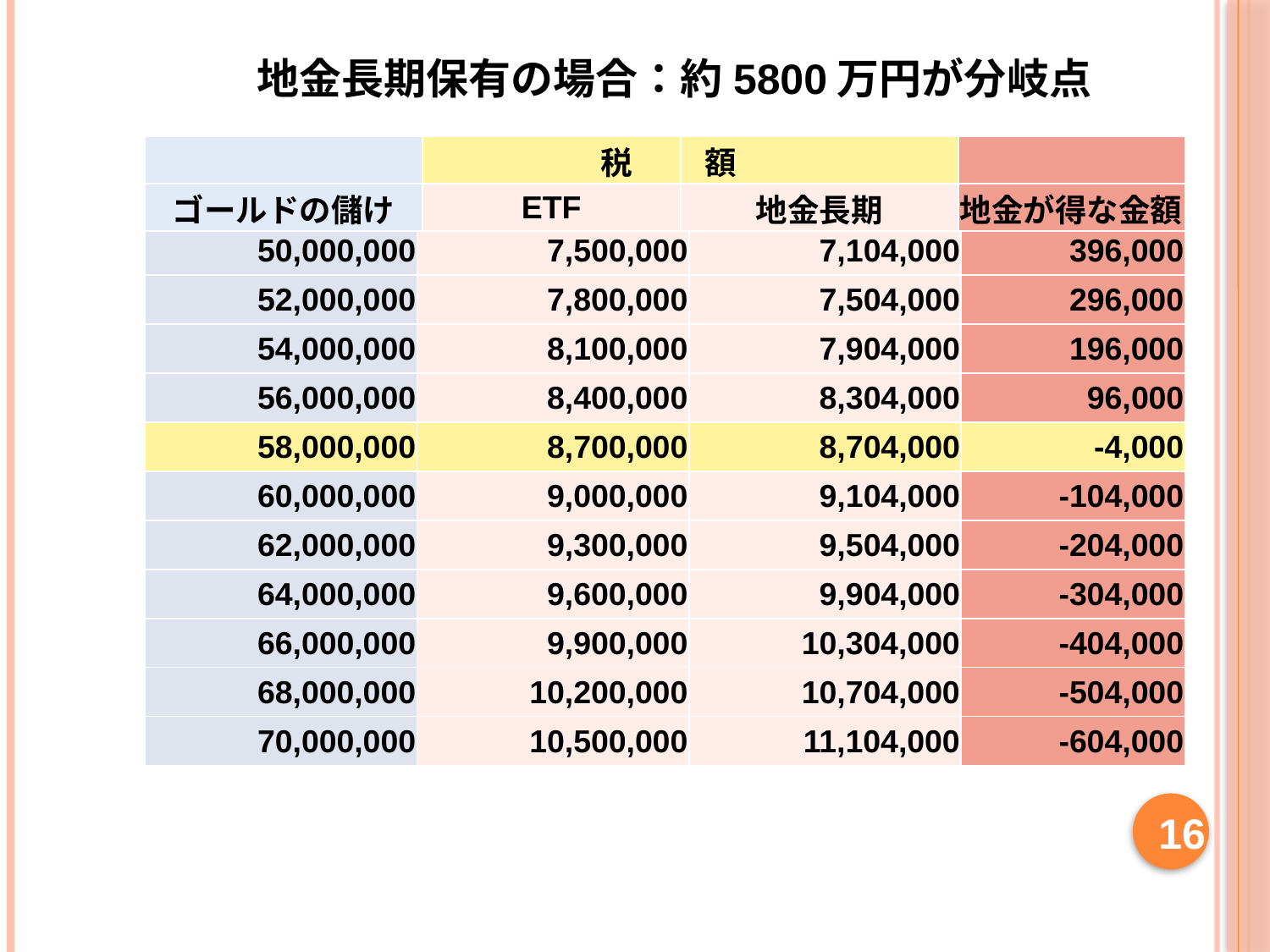

地金長期保有の場合：約5800万円が分岐点
|  | 税 | 額 |  |
| --- | --- | --- | --- |
| ゴールドの儲け | ETF | 地金長期 | 地金が得な金額 |
| 50,000,000 | 7,500,000 | 7,104,000 | 396,000 |
| --- | --- | --- | --- |
| 52,000,000 | 7,800,000 | 7,504,000 | 296,000 |
| 54,000,000 | 8,100,000 | 7,904,000 | 196,000 |
| 56,000,000 | 8,400,000 | 8,304,000 | 96,000 |
| 58,000,000 | 8,700,000 | 8,704,000 | -4,000 |
| 60,000,000 | 9,000,000 | 9,104,000 | -104,000 |
| 62,000,000 | 9,300,000 | 9,504,000 | -204,000 |
| 64,000,000 | 9,600,000 | 9,904,000 | -304,000 |
| 66,000,000 | 9,900,000 | 10,304,000 | -404,000 |
| 68,000,000 | 10,200,000 | 10,704,000 | -504,000 |
| 70,000,000 | 10,500,000 | 11,104,000 | -604,000 |
16